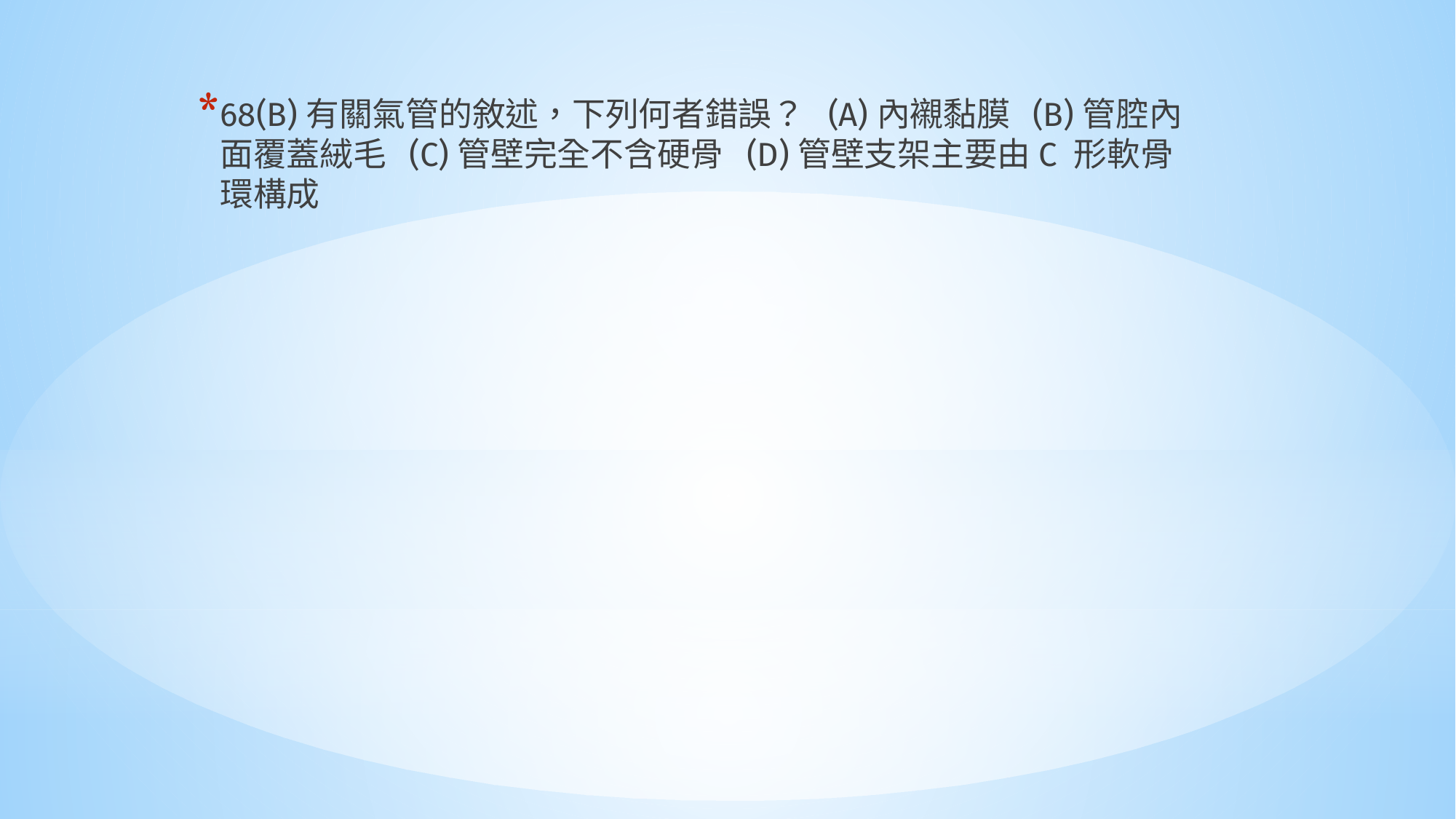

68(B)有關氣管的敘述，下列何者錯誤？  (A)內襯黏膜  (B)管腔內面覆蓋絨毛  (C)管壁完全不含硬骨  (D)管壁支架主要由C 形軟骨環構成
#